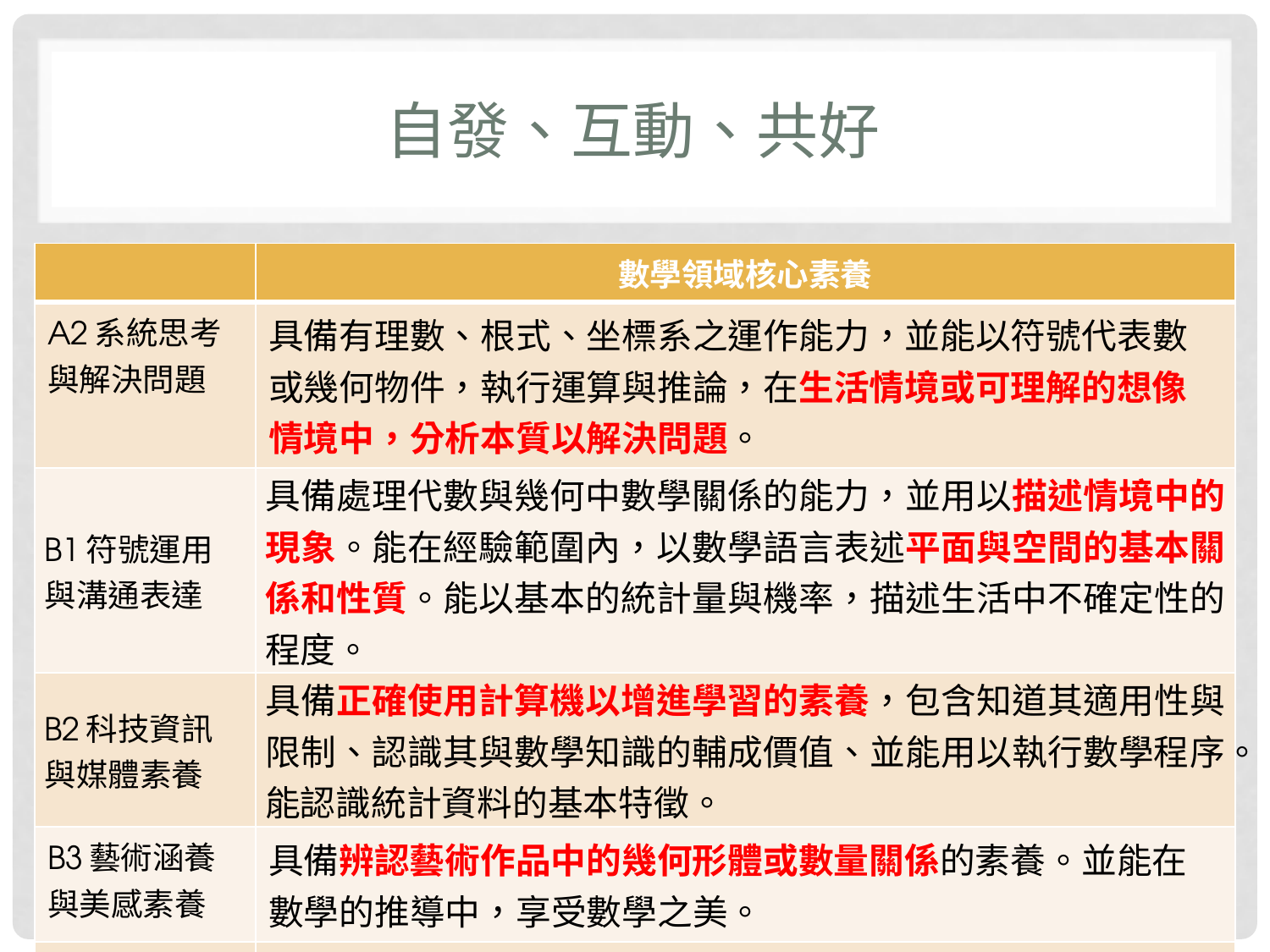

# 自發、互動、共好
|  | 數學領域核心素養 |
| --- | --- |
| A2系統思考 與解決問題 | 具備有理數、根式、坐標系之運作能力，並能以符號代表數或幾何物件，執行運算與推論，在生活情境或可理解的想像情境中，分析本質以解決問題。 |
| B1符號運用 與溝通表達 | 具備處理代數與幾何中數學關係的能力，並用以描述情境中的現象。能在經驗範圍內，以數學語言表述平面與空間的基本關係和性質。能以基本的統計量與機率，描述生活中不確定性的程度。 |
| B2科技資訊 與媒體素養 | 具備正確使用計算機以增進學習的素養，包含知道其適用性與限制、認識其與數學知識的輔成價值、並能用以執行數學程序。能認識統計資料的基本特徵。 |
| B3藝術涵養 與美感素養 | 具備辨認藝術作品中的幾何形體或數量關係的素養。並能在數學的推導中，享受數學之美。 |
| C3多元文化 與國際理解 | 具備敏察和接納數學發展的全球性歷史與地理背景的素養。 |